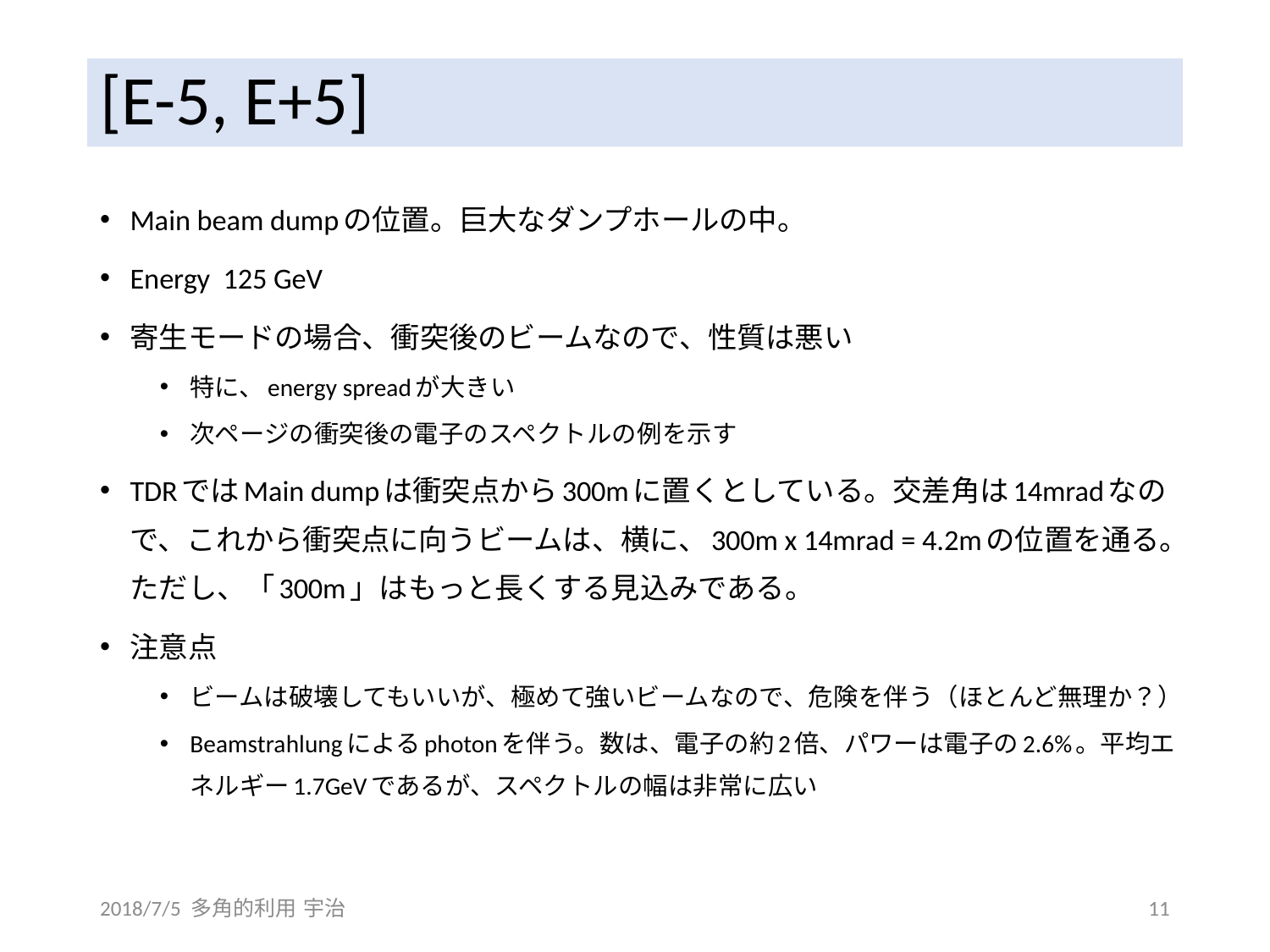

# [E-5, E+5]
Main beam dumpの位置。巨大なダンプホールの中。
Energy  125 GeV
寄生モードの場合、衝突後のビームなので、性質は悪い
特に、energy spreadが大きい
次ページの衝突後の電子のスペクトルの例を示す
TDRではMain dumpは衝突点から300mに置くとしている。交差角は14mradなので、これから衝突点に向うビームは、横に、300m x 14mrad = 4.2mの位置を通る。ただし、「300m」はもっと長くする見込みである。
注意点
ビームは破壊してもいいが、極めて強いビームなので、危険を伴う（ほとんど無理か？）
Beamstrahlungによるphotonを伴う。数は、電子の約2倍、パワーは電子の2.6%。平均エネルギー1.7GeVであるが、スペクトルの幅は非常に広い

2018/7/5 多角的利用 宇治
11